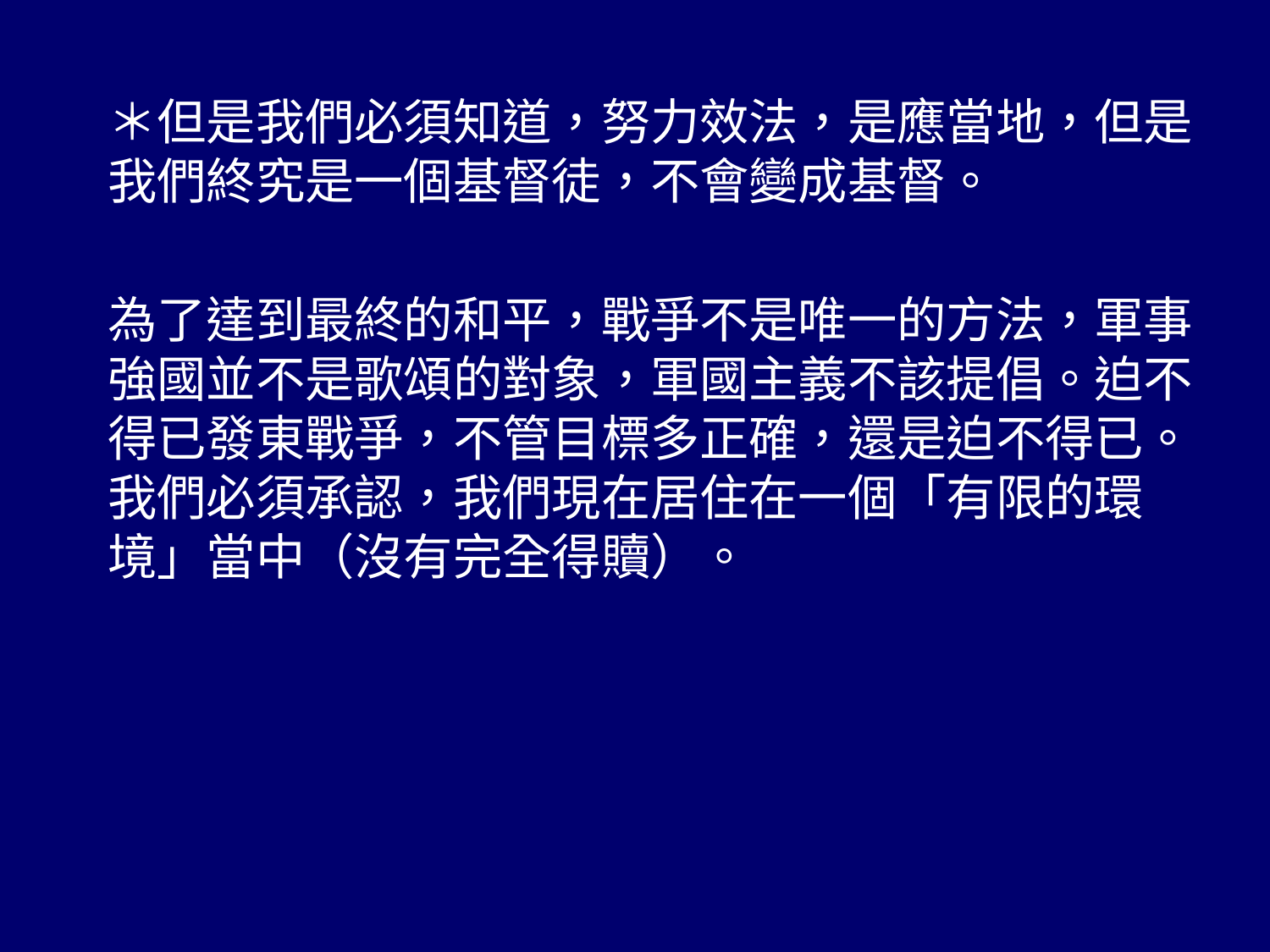

＊但是我們必須知道，努力效法，是應當地，但是我們終究是一個基督徒，不會變成基督。

為了達到最終的和平，戰爭不是唯一的方法，軍事強國並不是歌頌的對象，軍國主義不該提倡。迫不得已發東戰爭，不管目標多正確，還是迫不得已。我們必須承認，我們現在居住在一個「有限的環境」當中（沒有完全得贖）。